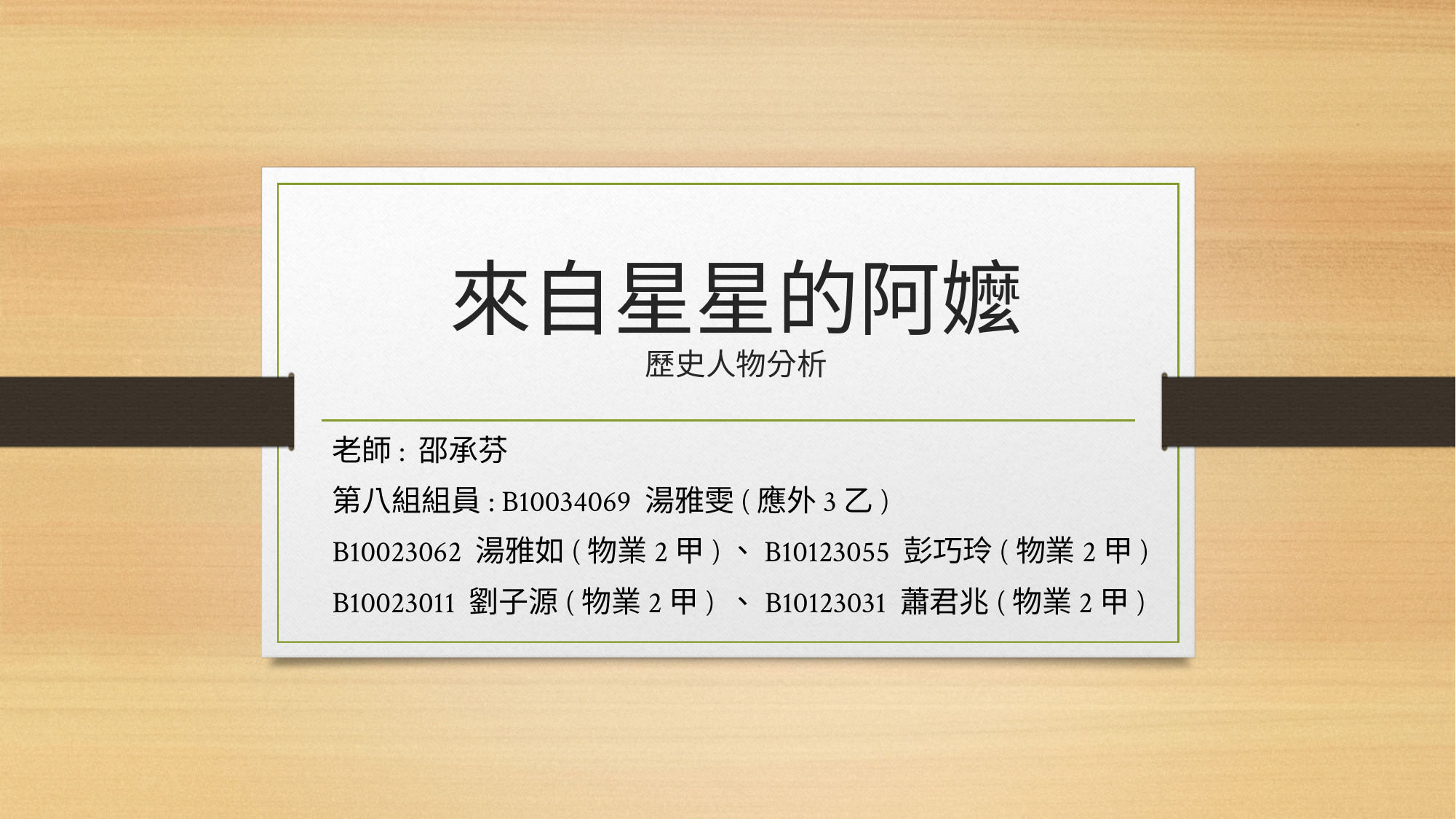

# 來自星星的阿嬤 歷史人物分析
老師: 邵承芬
第八組組員: B10034069 湯雅雯(應外3乙)
B10023062 湯雅如(物業2甲)、B10123055 彭巧玲(物業2甲)
B10023011 劉子源(物業2甲) 、B10123031 蕭君兆(物業2甲)